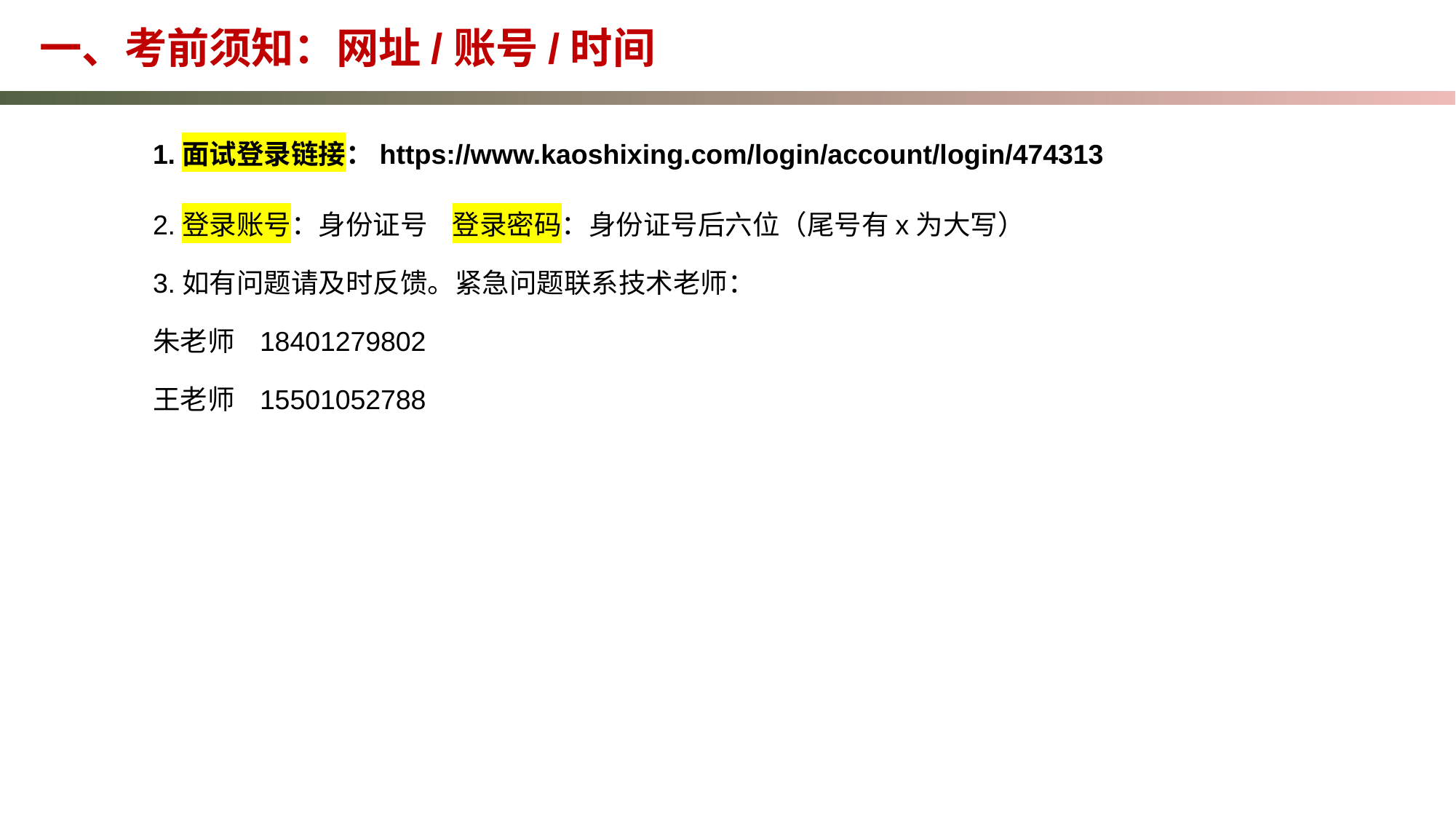

一、考前须知：网址/账号/时间
1.面试登录链接：https://www.kaoshixing.com/login/account/login/474313
2.登录账号：身份证号    登录密码：身份证号后六位（尾号有x为大写）
3.如有问题请及时反馈。紧急问题联系技术老师：
朱老师   18401279802
王老师   15501052788